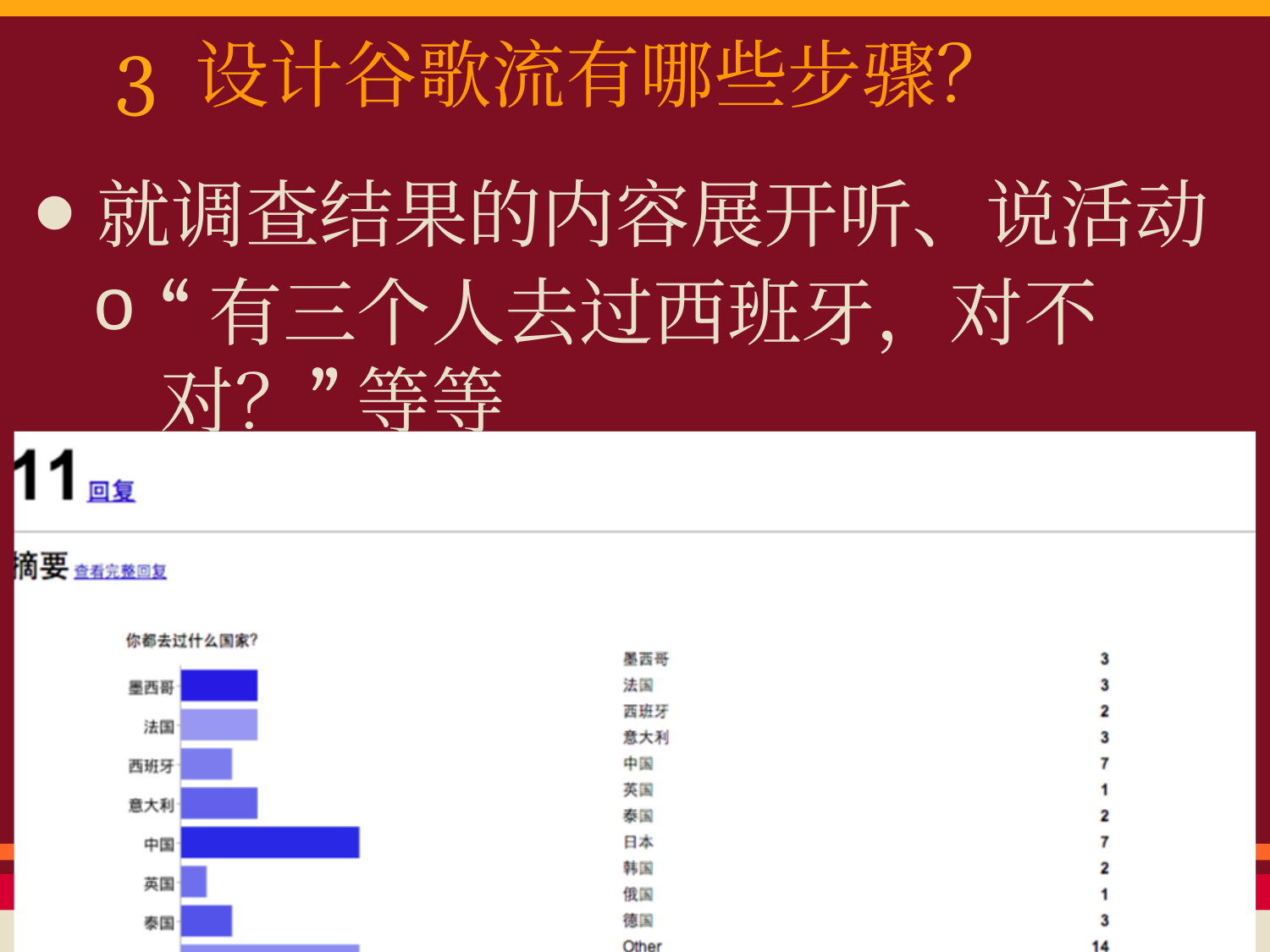

# 3 设计谷歌流有哪些步骤？

就调查结果的内容展开听、说活动
“有三个人去过西班牙，对不对？” 等等